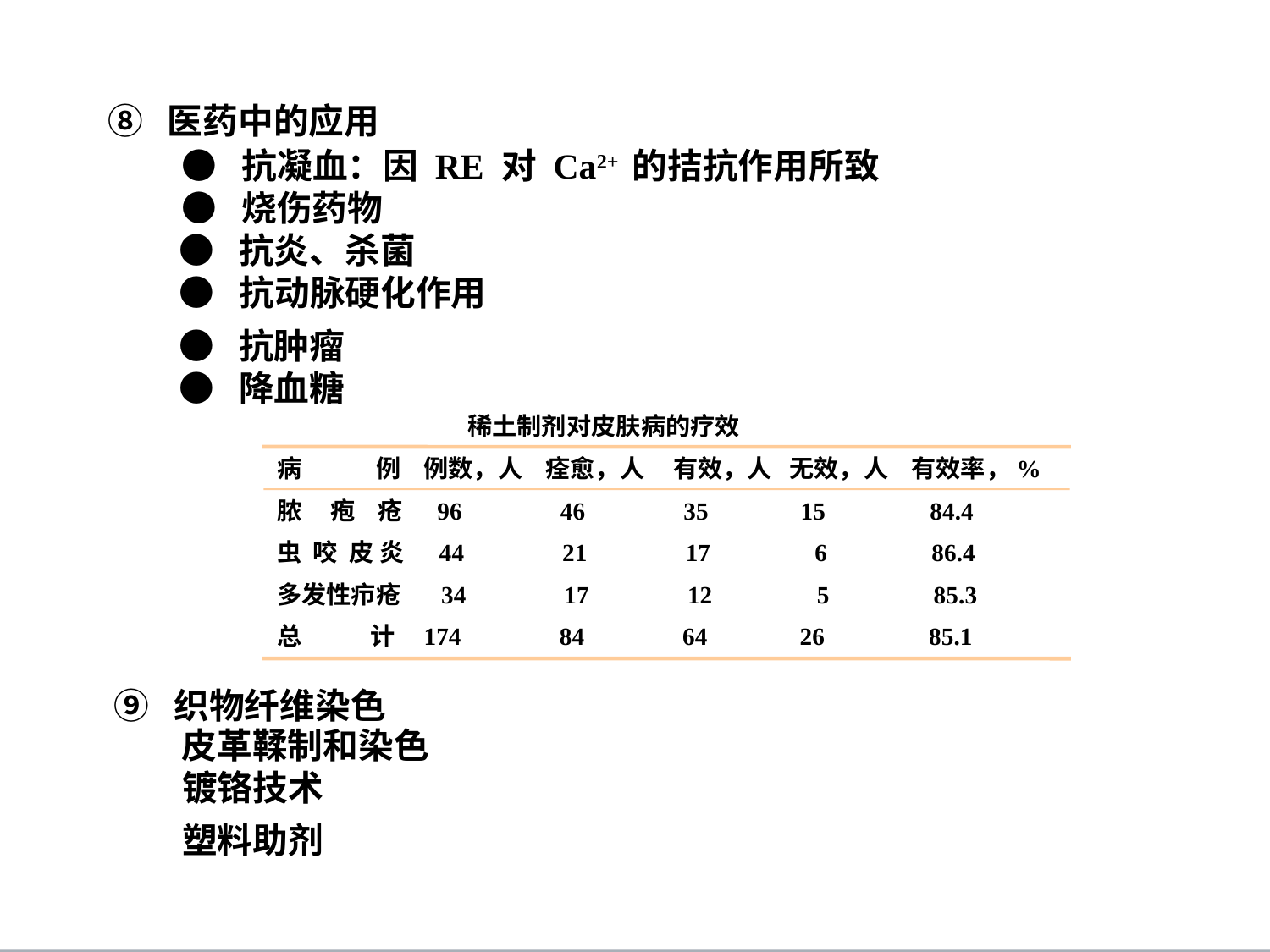

⑧  医药中的应用
●  抗凝血：因 RE 对 Ca2+ 的拮抗作用所致
●  烧伤药物
●  抗炎、杀菌
●  抗动脉硬化作用
●  抗肿瘤
●  降血糖
稀土制剂对皮肤病的疗效

病             例    例数，人    痊愈，人     有效，人   无效，人    有效率，%
脓     疱    疮     96                46                35               15                 84.4
虫  咬  皮 炎     44                21                17                 6                 86.4
多发性疖疮      34                17                12                 5                 85.3
总            计    174                84                64               26                 85.1

⑨  织物纤维染色
皮革鞣制和染色
镀铬技术
塑料助剂